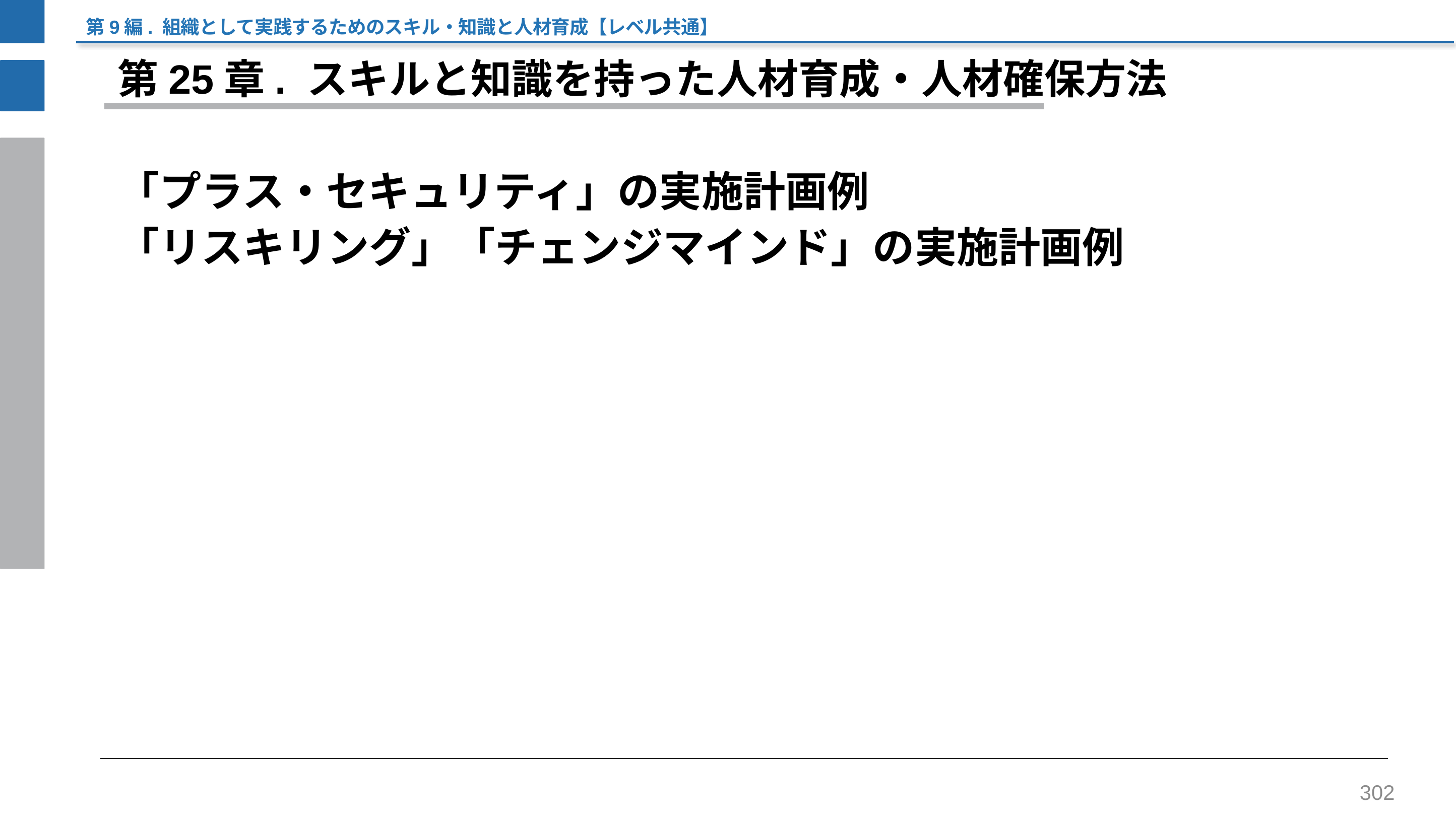

第9編. 組織として実践するためのスキル・知識と人材育成【レベル共通】
第25章. スキルと知識を持った人材育成・人材確保方法
「プラス・セキュリティ」の実施計画例
「リスキリング」「チェンジマインド」の実施計画例
302